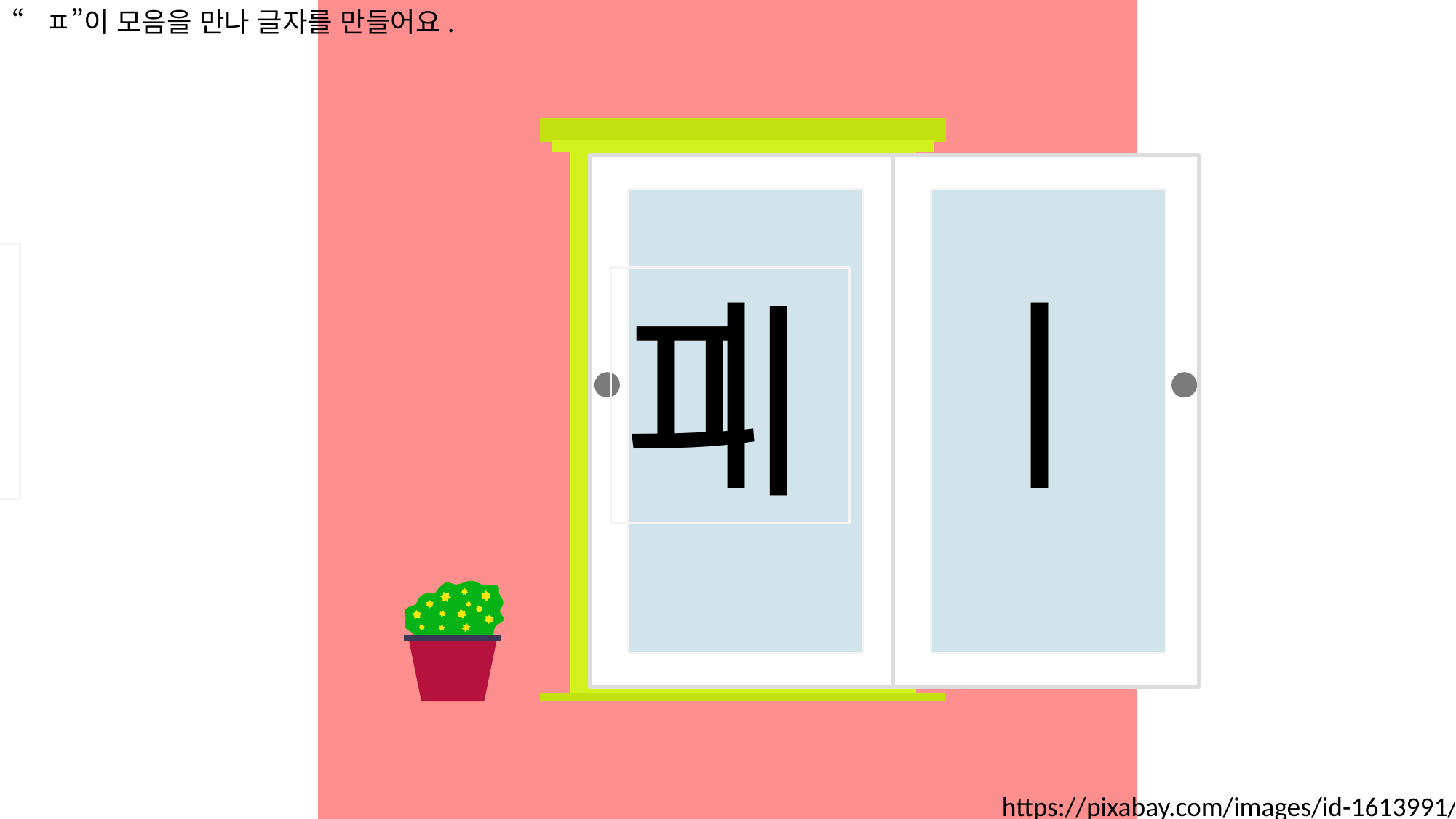

“ㅍ”이 모음을 만나 글자를 만들어요.

ㅣ

ㅣ
ㅍ
피

https://pixabay.com/images/id-1613991/